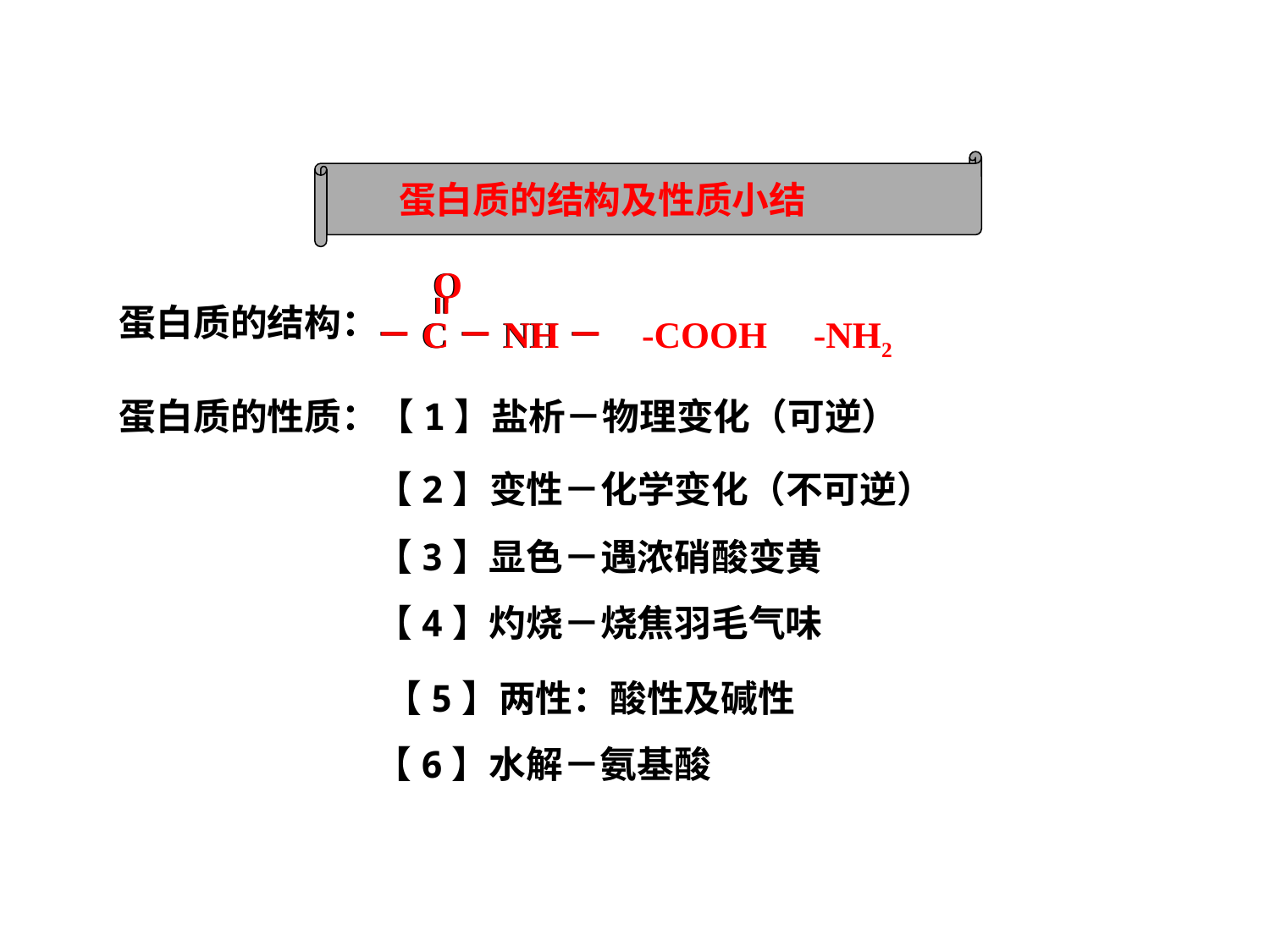

蛋白质的结构及性质小结
O

－C－NH－
O

－C－NH－
蛋白质的结构：
-COOH     -NH2
蛋白质的性质：
【1】盐析－物理变化（可逆）
【2】变性－化学变化（不可逆）
【3】显色－遇浓硝酸变黄
【4】灼烧－烧焦羽毛气味
【5】两性：酸性及碱性
【6】水解－氨基酸